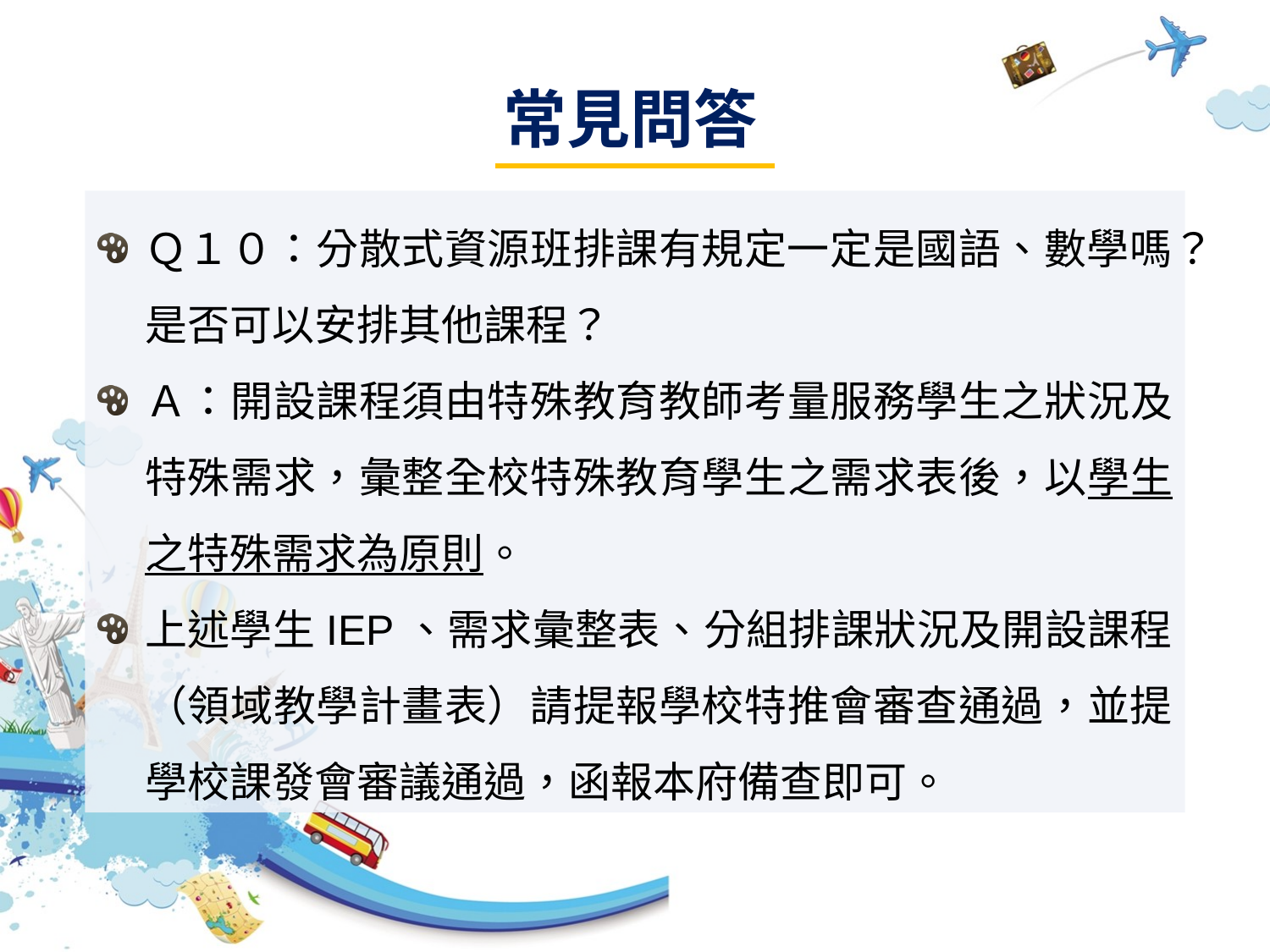

# 常見問答
Ｑ１０：分散式資源班排課有規定一定是國語、數學嗎？是否可以安排其他課程？
Ａ：開設課程須由特殊教育教師考量服務學生之狀況及特殊需求，彙整全校特殊教育學生之需求表後，以學生之特殊需求為原則。
上述學生IEP、需求彙整表、分組排課狀況及開設課程（領域教學計畫表）請提報學校特推會審查通過，並提學校課發會審議通過，函報本府備查即可。